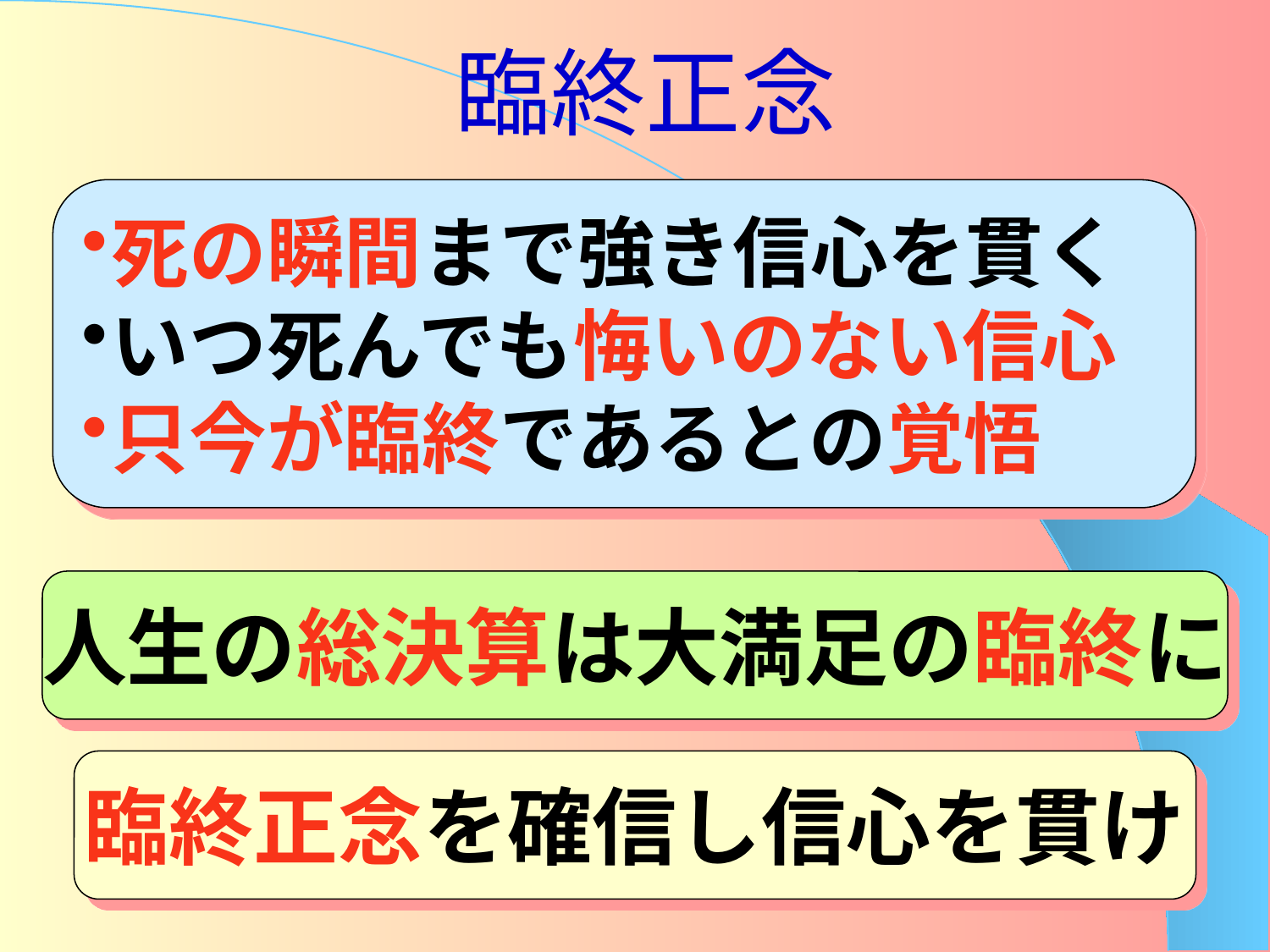

# 臨終正念
死の瞬間まで強き信心を貫く
いつ死んでも悔いのない信心
只今が臨終であるとの覚悟
人生の総決算は大満足の臨終に
臨終正念を確信し信心を貫け